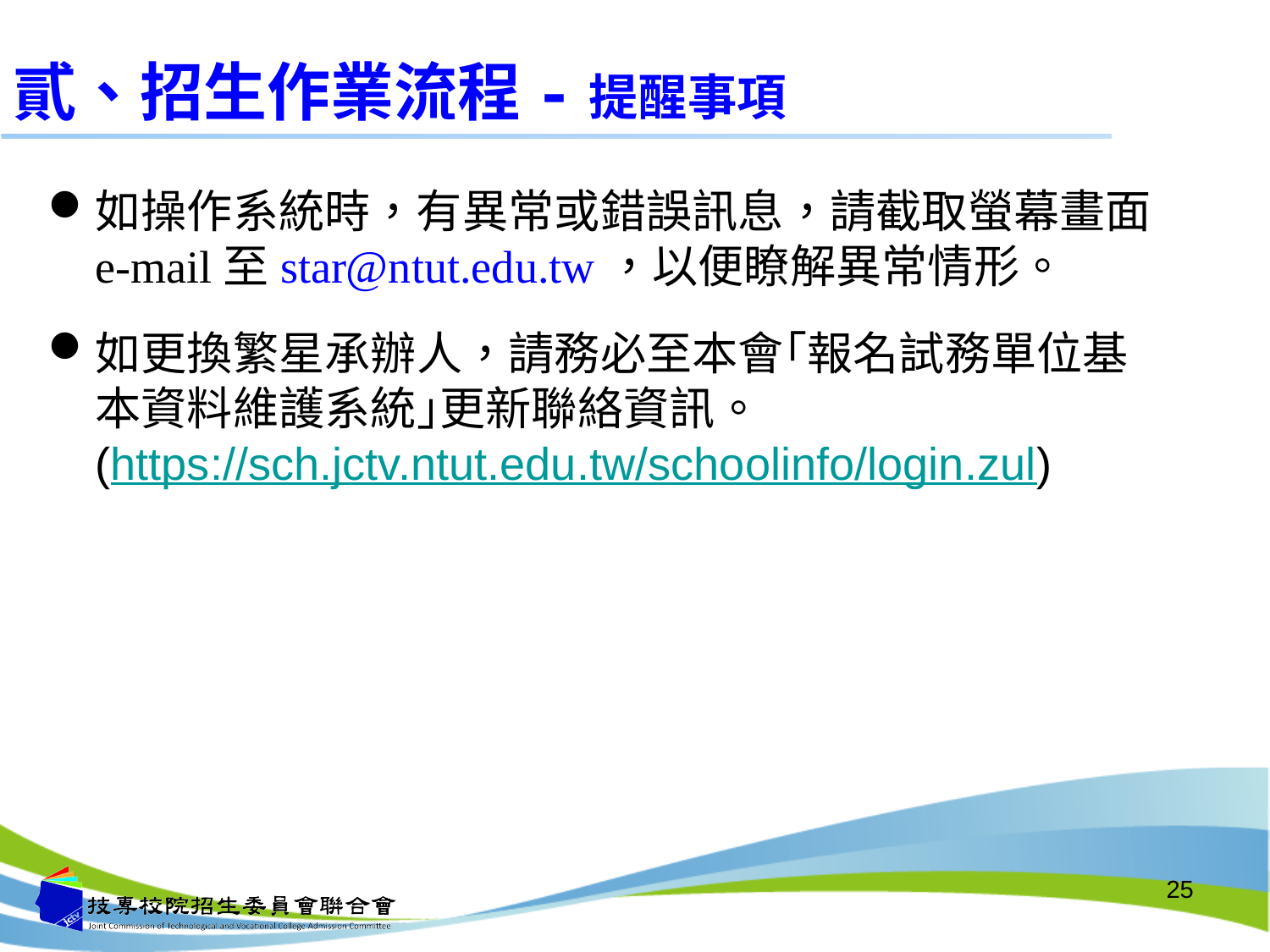

# 貳、招生作業流程-提醒事項
如操作系統時，有異常或錯誤訊息，請截取螢幕畫面e-mail至star@ntut.edu.tw，以便瞭解異常情形。
如更換繁星承辦人，請務必至本會｢報名試務單位基本資料維護系統｣更新聯絡資訊。
(https://sch.jctv.ntut.edu.tw/schoolinfo/login.zul)
25